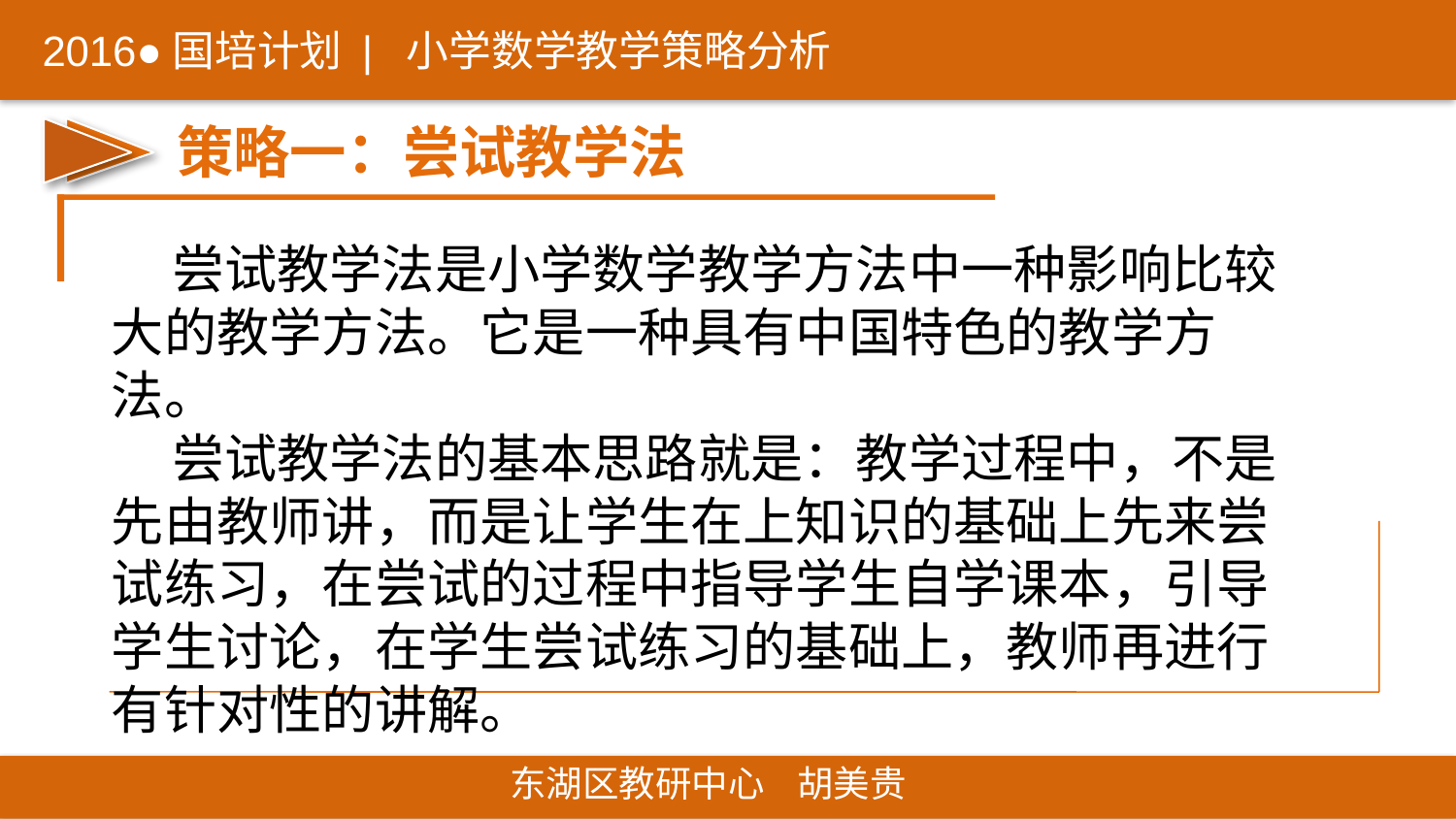

尝试教学法是小学数学教学方法中一种影响比较大的教学方法。它是一种具有中国特色的教学方法。
    尝试教学法的基本思路就是：教学过程中，不是先由教师讲，而是让学生在上知识的基础上先来尝试练习，在尝试的过程中指导学生自学课本，引导学生讨论，在学生尝试练习的基础上，教师再进行有针对性的讲解。